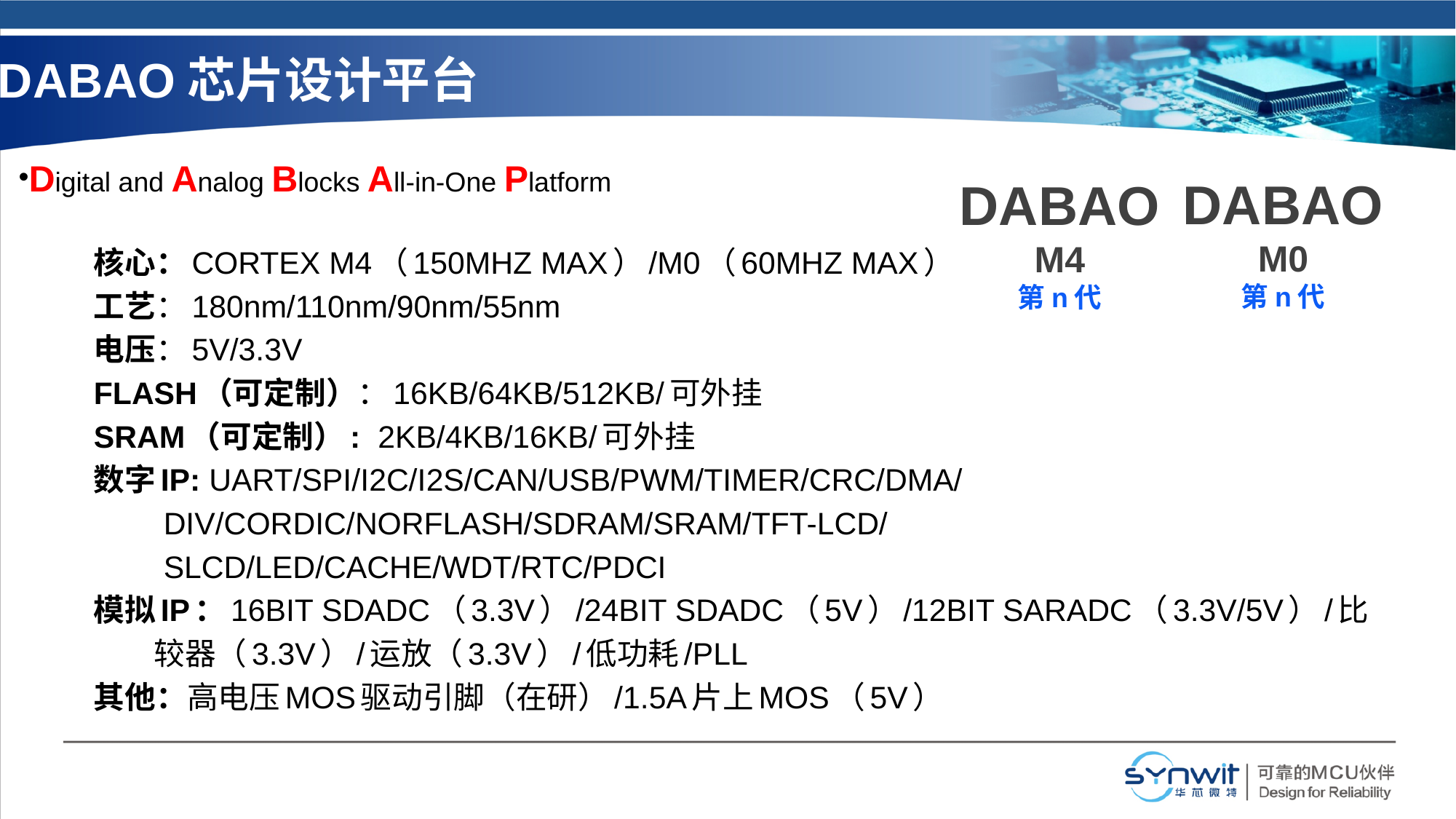

DABAO芯片设计平台
Digital and Analog Blocks All-in-One Platform
DABAO
M0
第n代
DABAO
M4
第n代
核心：CORTEX M4（150MHZ MAX）/M0（60MHZ MAX）
工艺：180nm/110nm/90nm/55nm
电压：5V/3.3V
FLASH（可定制）：16KB/64KB/512KB/可外挂
SRAM（可定制）:  2KB/4KB/16KB/可外挂
数字IP: UART/SPI/I2C/I2S/CAN/USB/PWM/TIMER/CRC/DMA/
        DIV/CORDIC/NORFLASH/SDRAM/SRAM/TFT-LCD/
        SLCD/LED/CACHE/WDT/RTC/PDCI
模拟IP：16BIT SDADC（3.3V）/24BIT SDADC（5V）/12BIT SARADC（3.3V/5V）/比
        较器（3.3V）/运放（3.3V）/低功耗/PLL
其他：高电压MOS驱动引脚（在研）/1.5A片上MOS（5V）